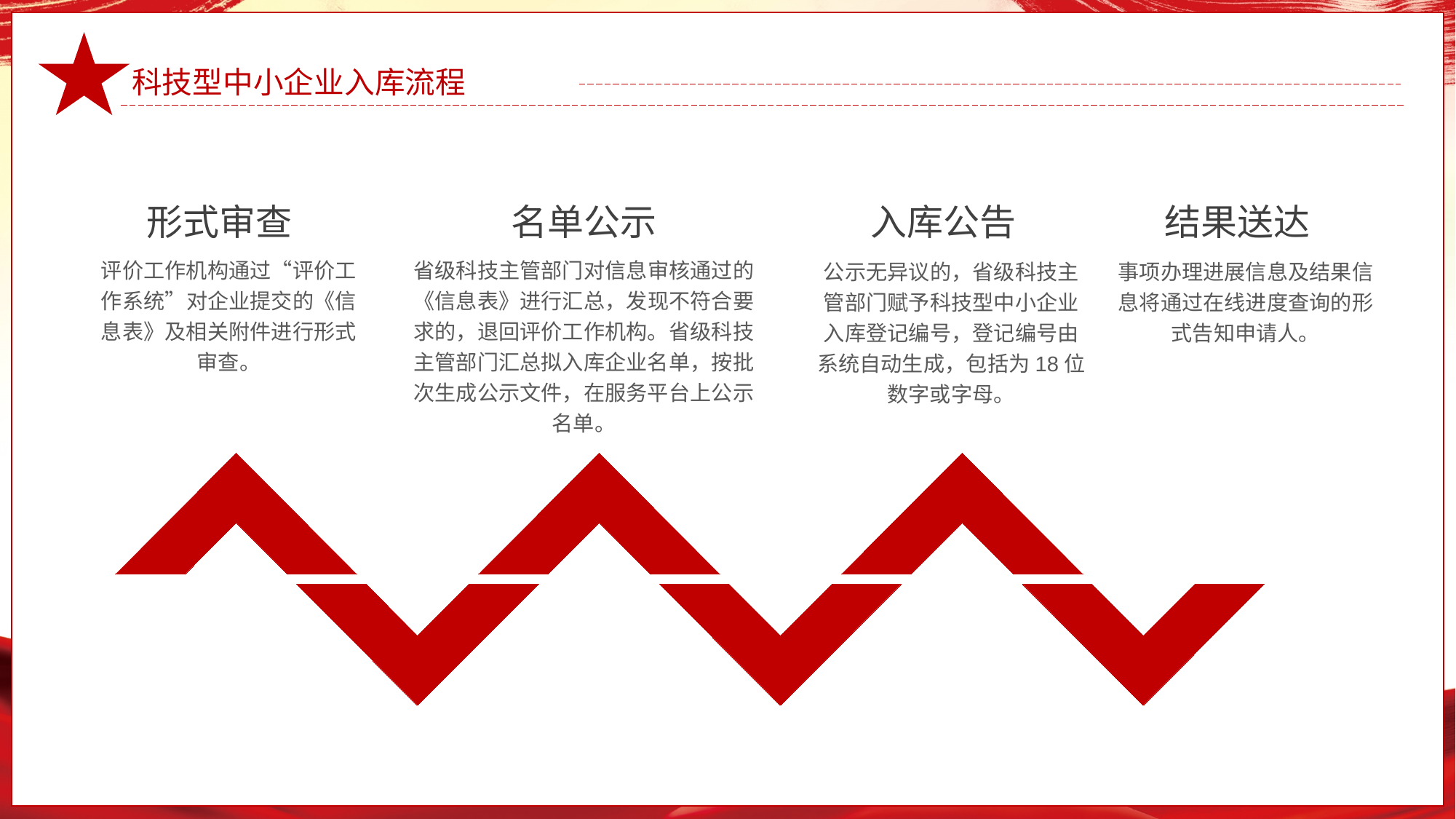

科技型中小企业入库流程
入库公告
形式审查
名单公示
结果送达
评价工作机构通过“评价工作系统”对企业提交的《信息表》及相关附件进行形式审查。
省级科技主管部门对信息审核通过的《信息表》进行汇总，发现不符合要求的，退回评价工作机构。省级科技主管部门汇总拟入库企业名单，按批次生成公示文件，在服务平台上公示名单。
公示无异议的，省级科技主管部门赋予科技型中小企业入库登记编号，登记编号由系统自动生成，包括为18位数字或字母。
事项办理进展信息及结果信息将通过在线进度查询的形式告知申请人。